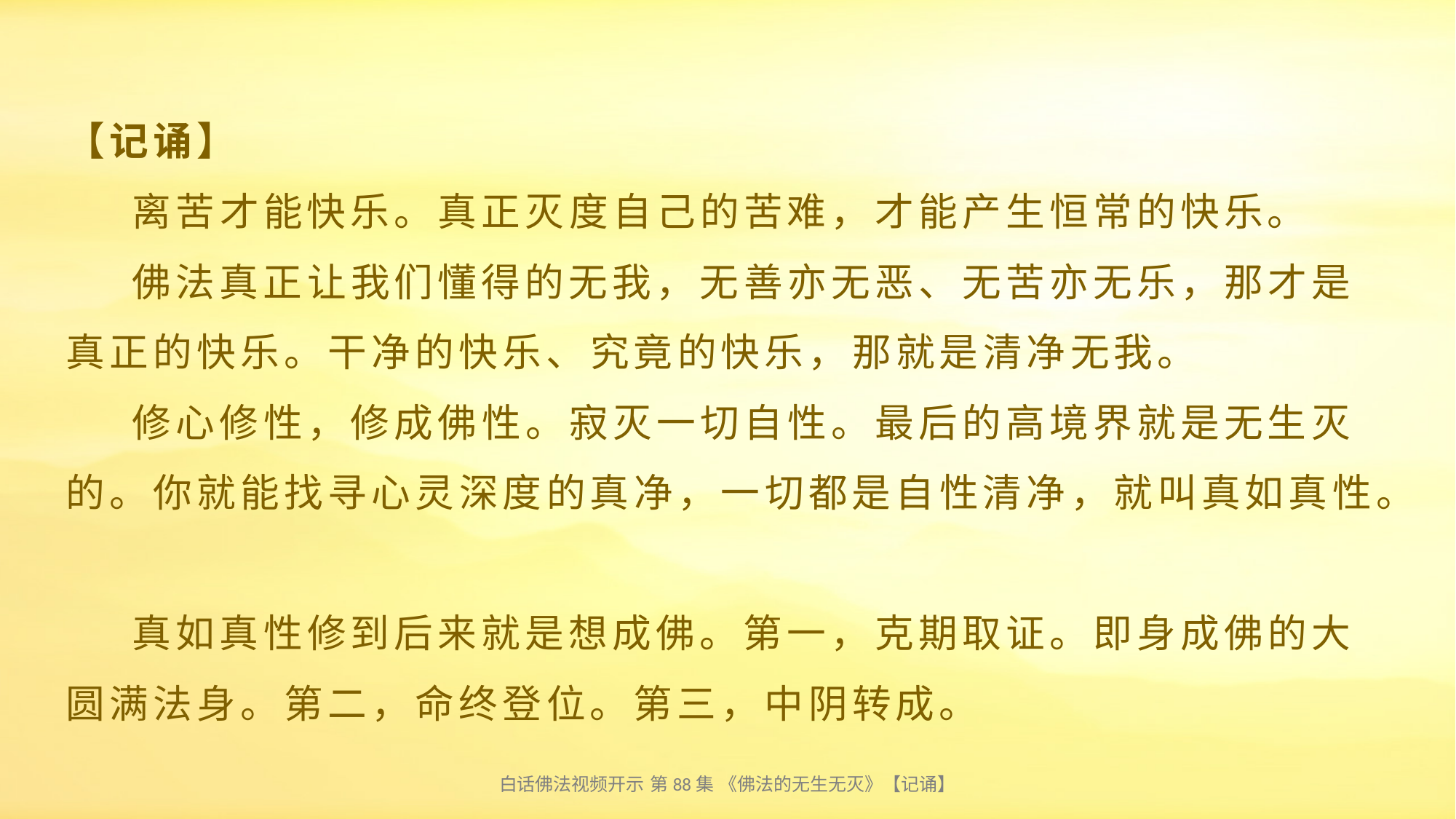

# 【记诵】 离苦才能快乐。真正灭度自己的苦难，才能产生恒常的快乐。 佛法真正让我们懂得的无我，无善亦无恶、无苦亦无乐，那才是真正的快乐。干净的快乐、究竟的快乐，那就是清净无我。 修心修性，修成佛性。寂灭一切自性。最后的高境界就是无生灭的。你就能找寻心灵深度的真净，一切都是自性清净，就叫真如真性。 真如真性修到后来就是想成佛。第一，克期取证。即身成佛的大圆满法身。第二，命终登位。第三，中阴转成。
白话佛法视频开示 第88集 《佛法的无生无灭》【记诵】